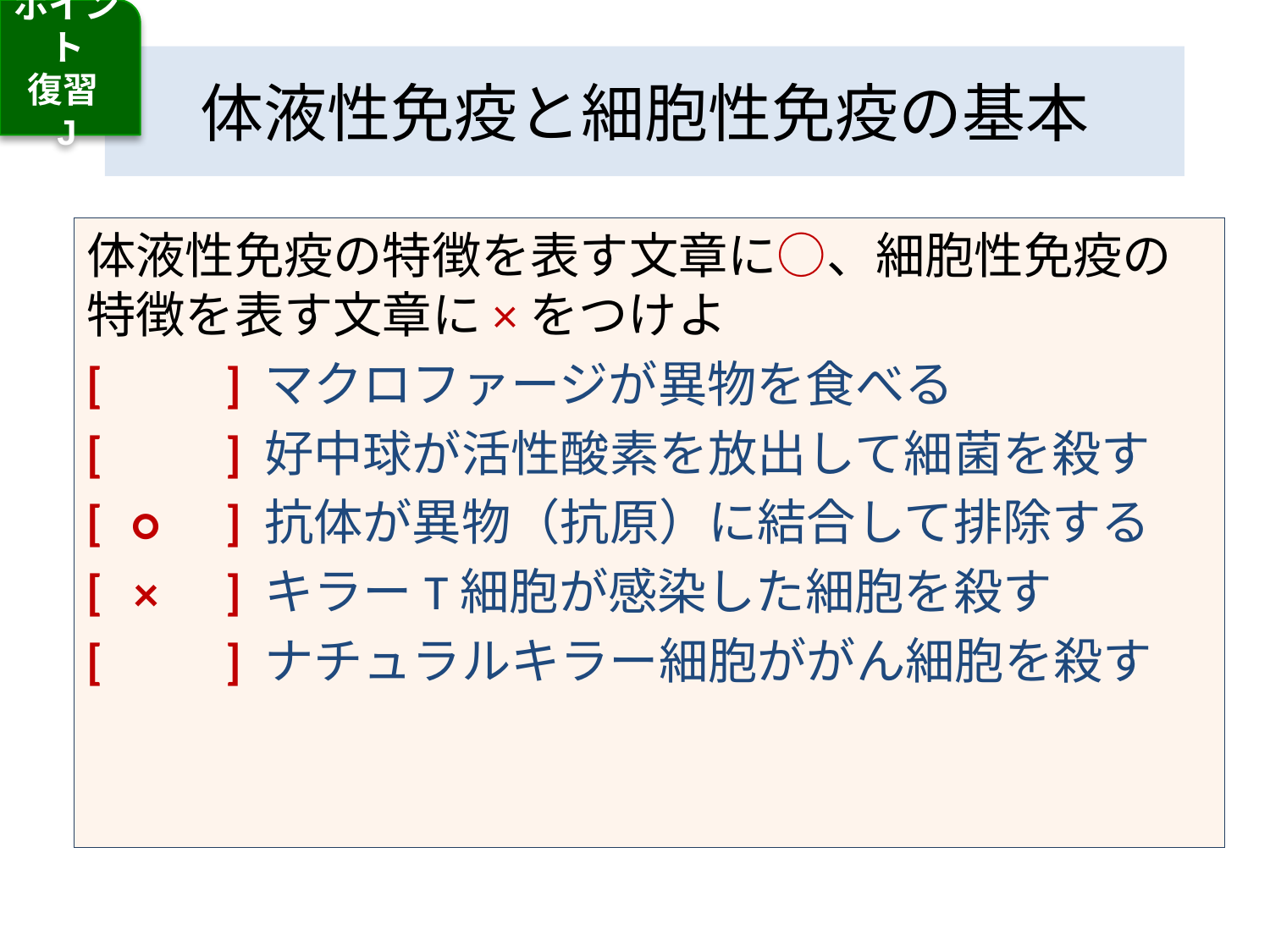

ポイント
復習
J
# 体液性免疫と細胞性免疫の基本
体液性免疫の特徴を表す文章に○、細胞性免疫の特徴を表す文章に×をつけよ
[　　] マクロファージが異物を食べる
[　　] 好中球が活性酸素を放出して細菌を殺す
[　　] 抗体が異物（抗原）に結合して排除する
[　　] キラーT細胞が感染した細胞を殺す
[　　] ナチュラルキラー細胞ががん細胞を殺す
○
×